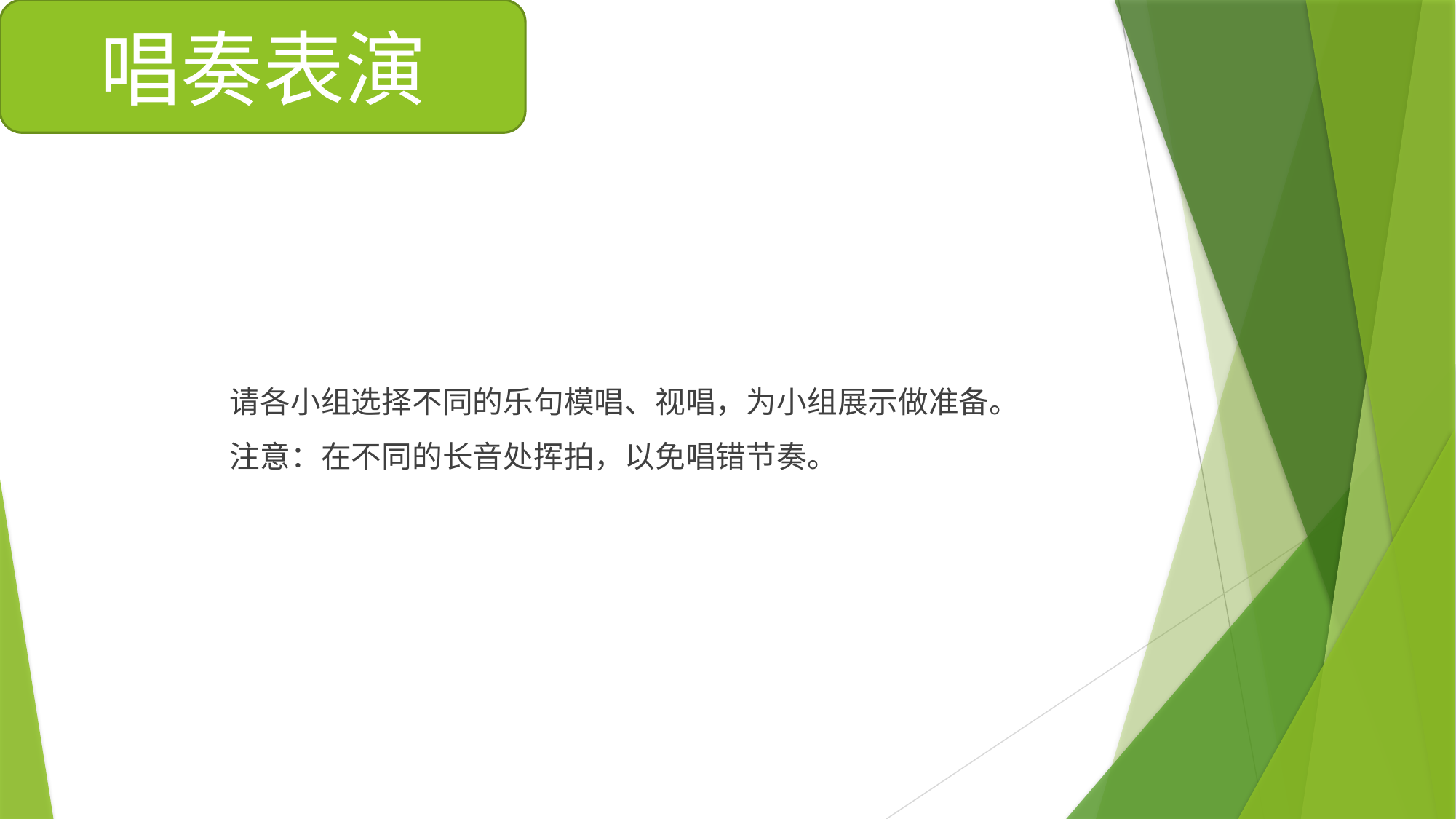

唱奏表演

请各小组选择不同的乐句模唱、视唱，为小组展示做准备。
注意：在不同的长音处挥拍，以免唱错节奏。